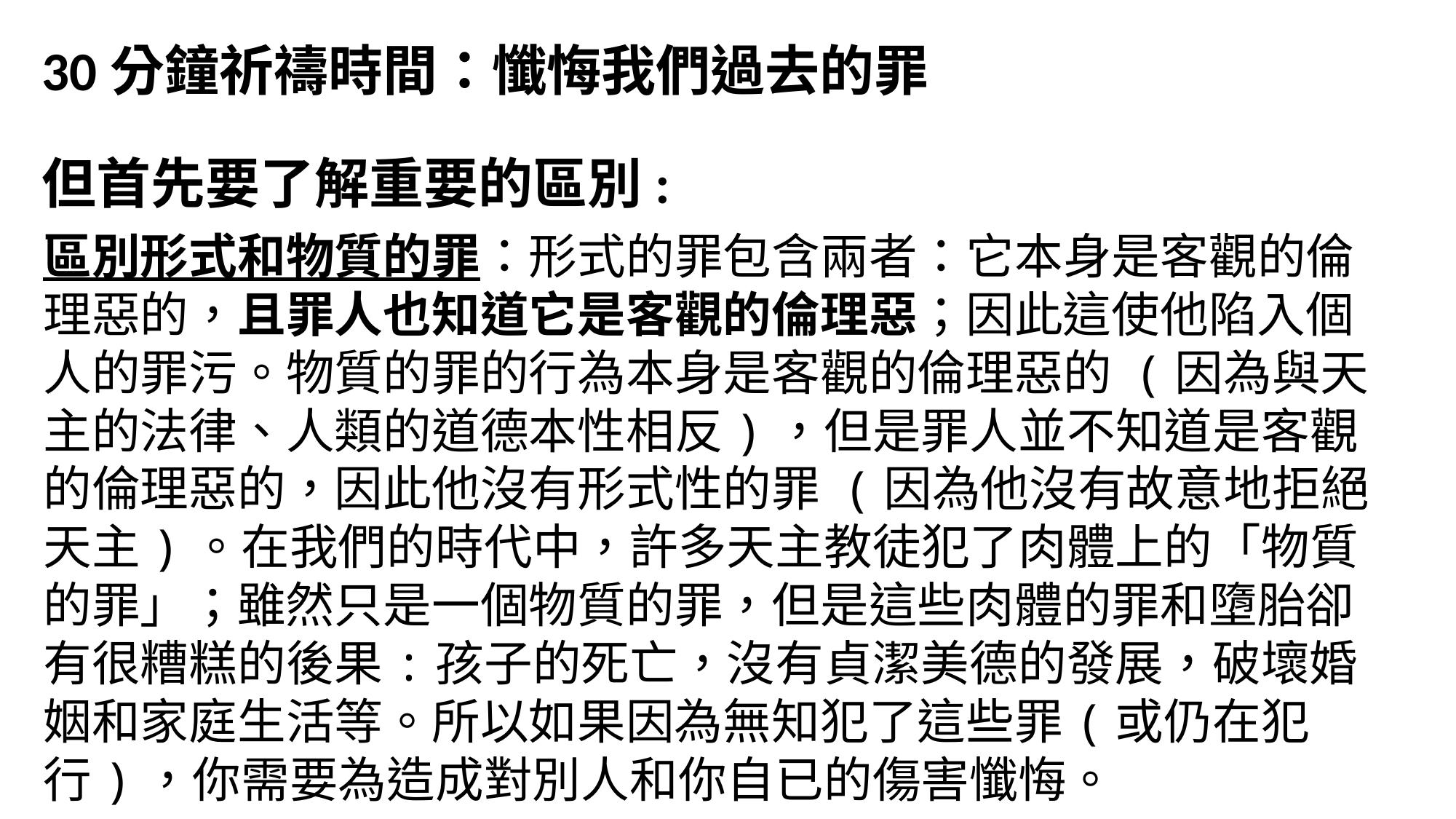

30分鐘祈禱時間：懺悔我們過去的罪
但首先要了解重要的區別:
區別形式和物質的罪：形式的罪包含兩者：它本身是客觀的倫理惡的，且罪人也知道它是客觀的倫理惡；因此這使他陷入個人的罪污。物質的罪的行為本身是客觀的倫理惡的 (因為與天主的法律、人類的道德本性相反)，但是罪人並不知道是客觀的倫理惡的，因此他沒有形式性的罪 (因為他沒有故意地拒絕天主)。在我們的時代中，許多天主教徒犯了肉體上的「物質的罪」；雖然只是一個物質的罪，但是這些肉體的罪和墮胎卻有很糟糕的後果:孩子的死亡，沒有貞潔美德的發展，破壞婚姻和家庭生活等。所以如果因為無知犯了這些罪(或仍在犯行)，你需要為造成對別人和你自已的傷害懺悔。